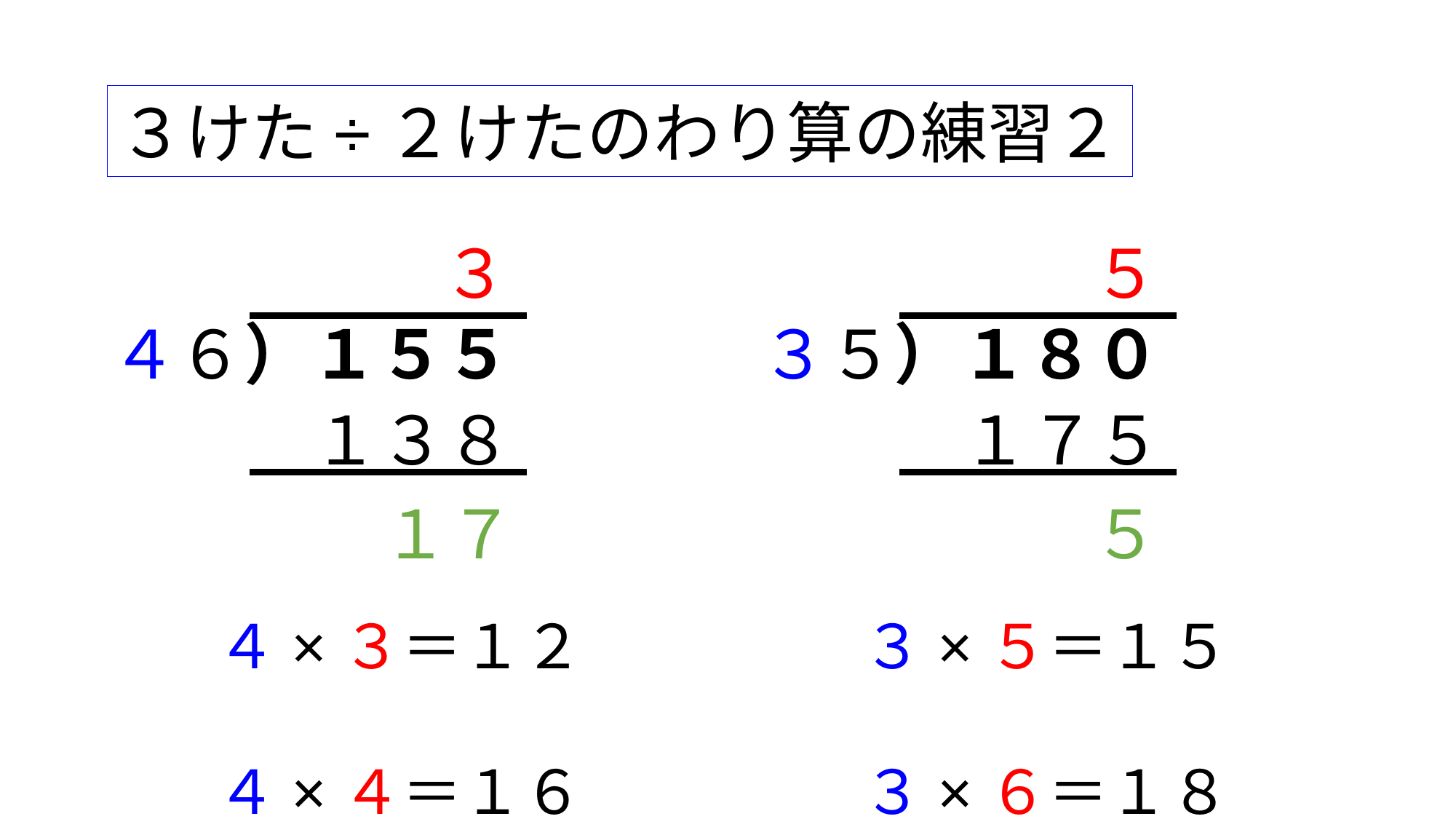

３けた÷２けたのわり算の練習２
３
５
４６）１５５
３５）１８０
１３８
１７５
１７
５
４×３＝１２
４×４＝１６
３×５＝１５
３×６＝１８